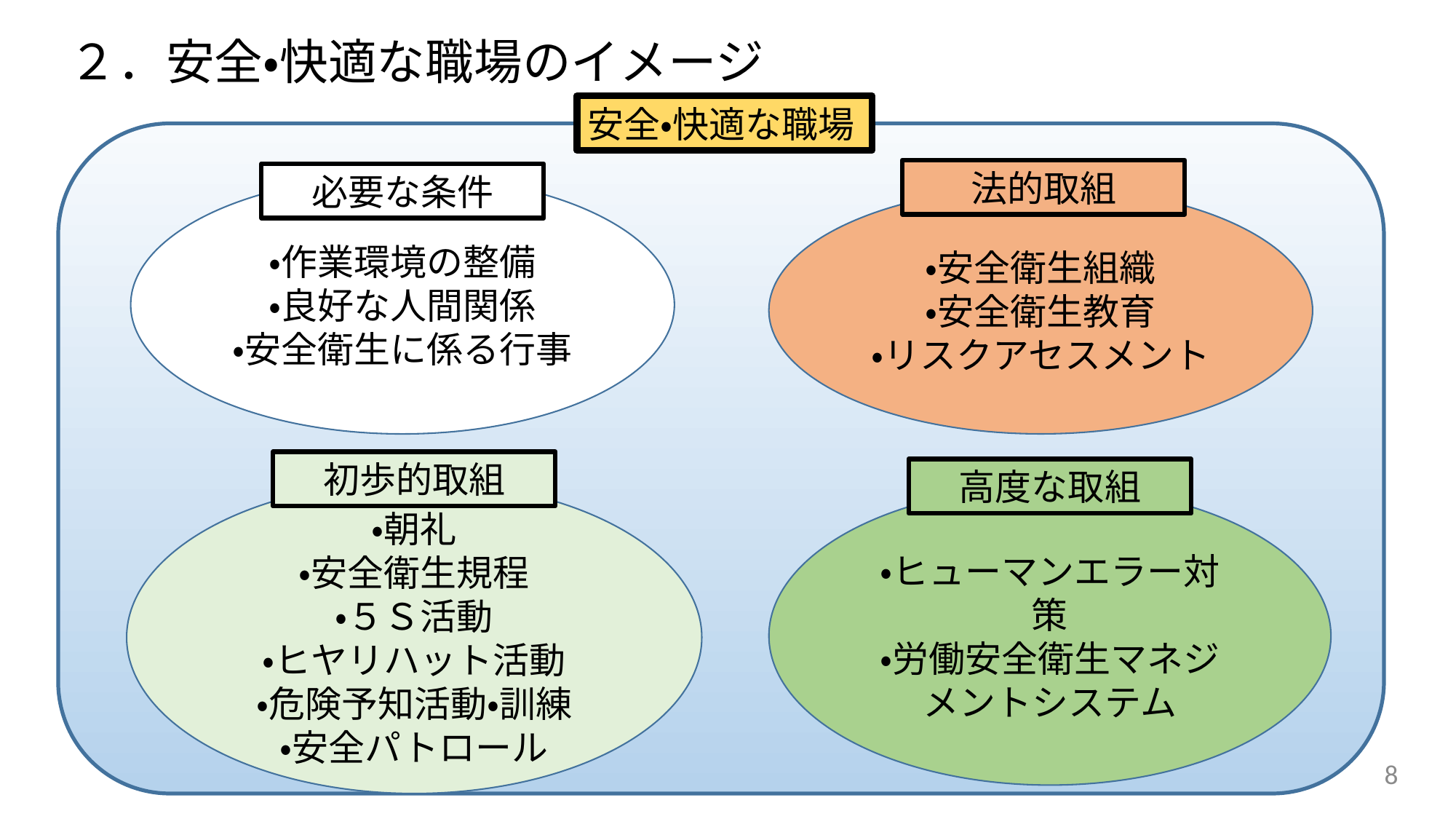

２．安全・快適な職場のイメージ
安全・快適な職場

法的取組
必要な条件
・作業環境の整備
・良好な人間関係
・安全衛生に係る行事
・安全衛生組織
・安全衛生教育
・リスクアセスメント
初歩的取組
高度な取組
・朝礼
・安全衛生規程
・５Ｓ活動
・ヒヤリハット活動
・危険予知活動・訓練
・安全パトロール
・ヒューマンエラー対策
・労働安全衛生マネジメントシステム
8